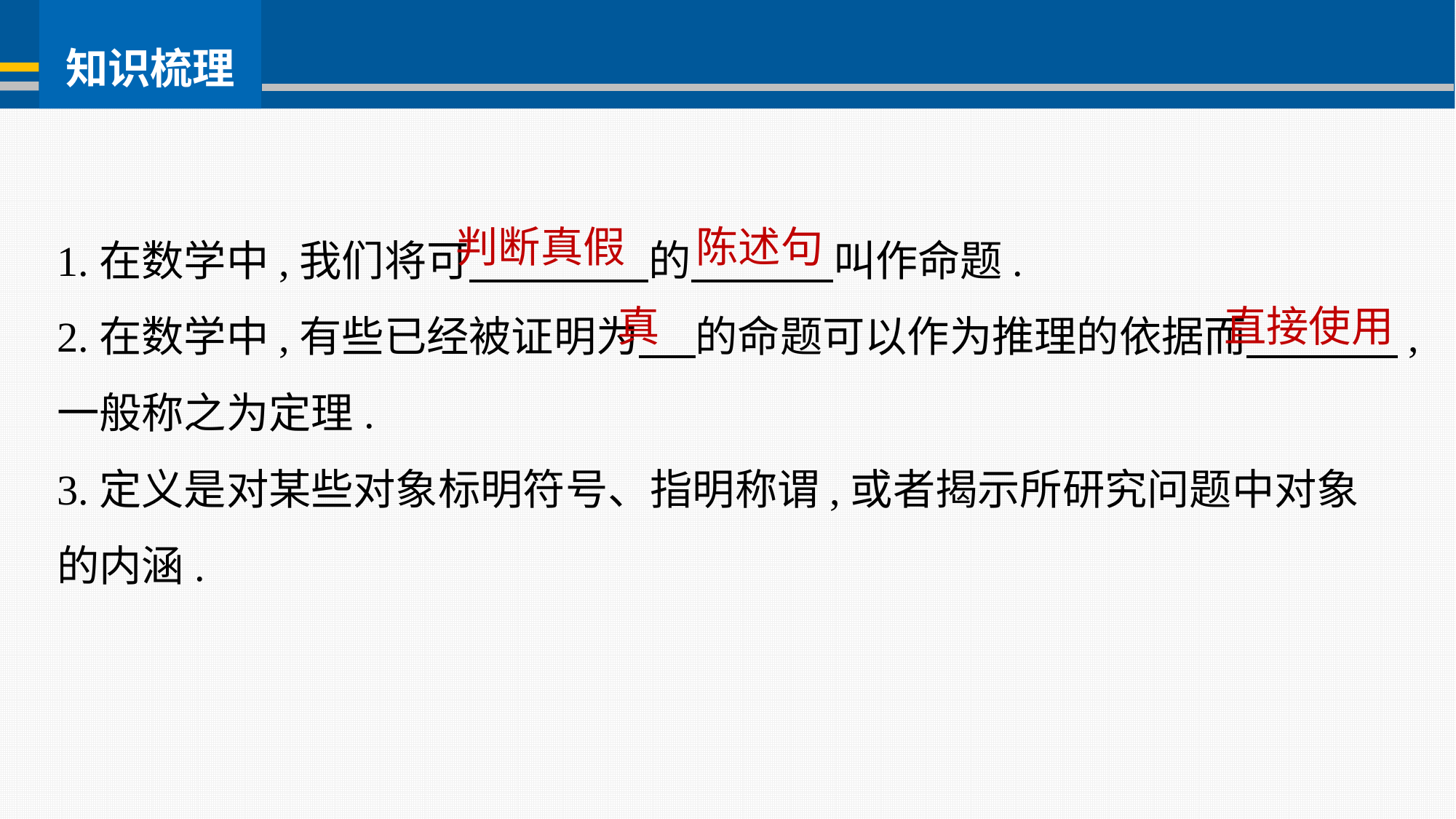

1.在数学中,我们将可                   的               叫作命题.
2.在数学中,有些已经被证明为      的命题可以作为推理的依据而                ,一般称之为定理.
3.定义是对某些对象标明符号、指明称谓,或者揭示所研究问题中对象的内涵.
判断真假
陈述句
真
直接使用